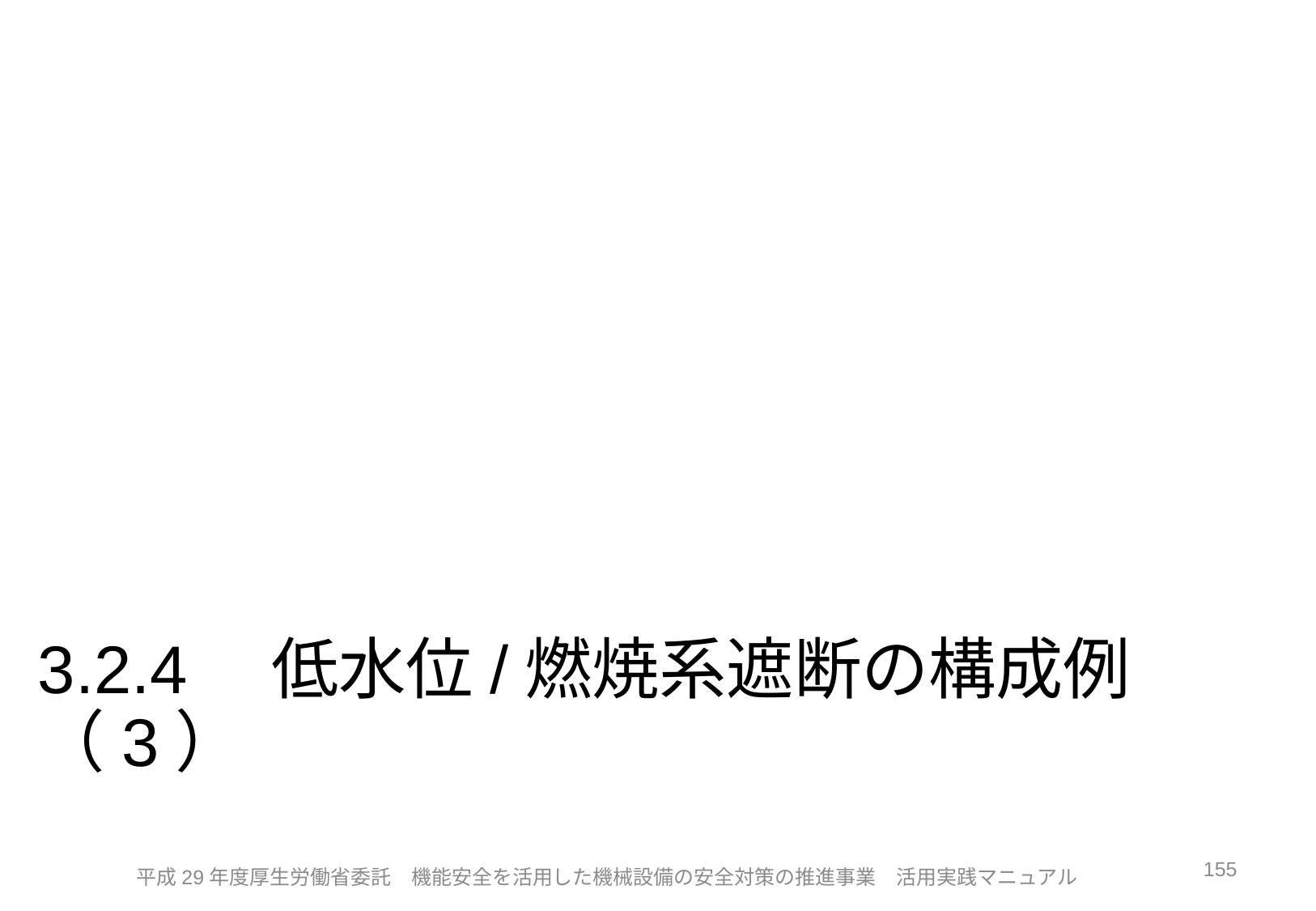

3.2.4　低水位/燃焼系遮断の構成例（3）
155
平成29年度厚生労働省委託　機能安全を活用した機械設備の安全対策の推進事業　活用実践マニュアル